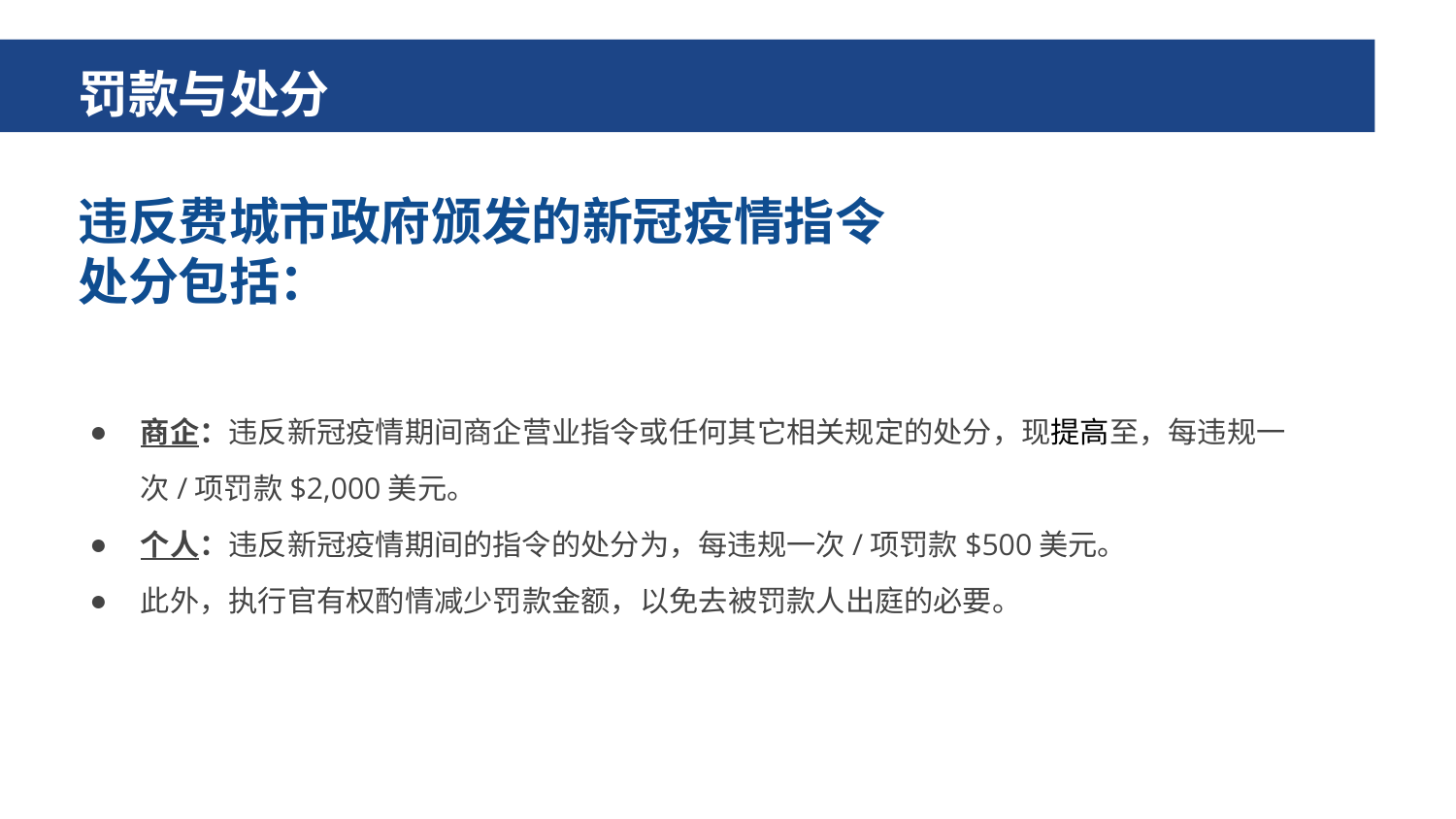

罚款与处分
违反费城市政府颁发的新冠疫情指令处分包括：
商企：违反新冠疫情期间商企营业指令或任何其它相关规定的处分，现提高至，每违规一次/项罚款$2,000美元。
个人：违反新冠疫情期间的指令的处分为，每违规一次/项罚款$500美元。
此外，执行官有权酌情减少罚款金额，以免去被罚款人出庭的必要。